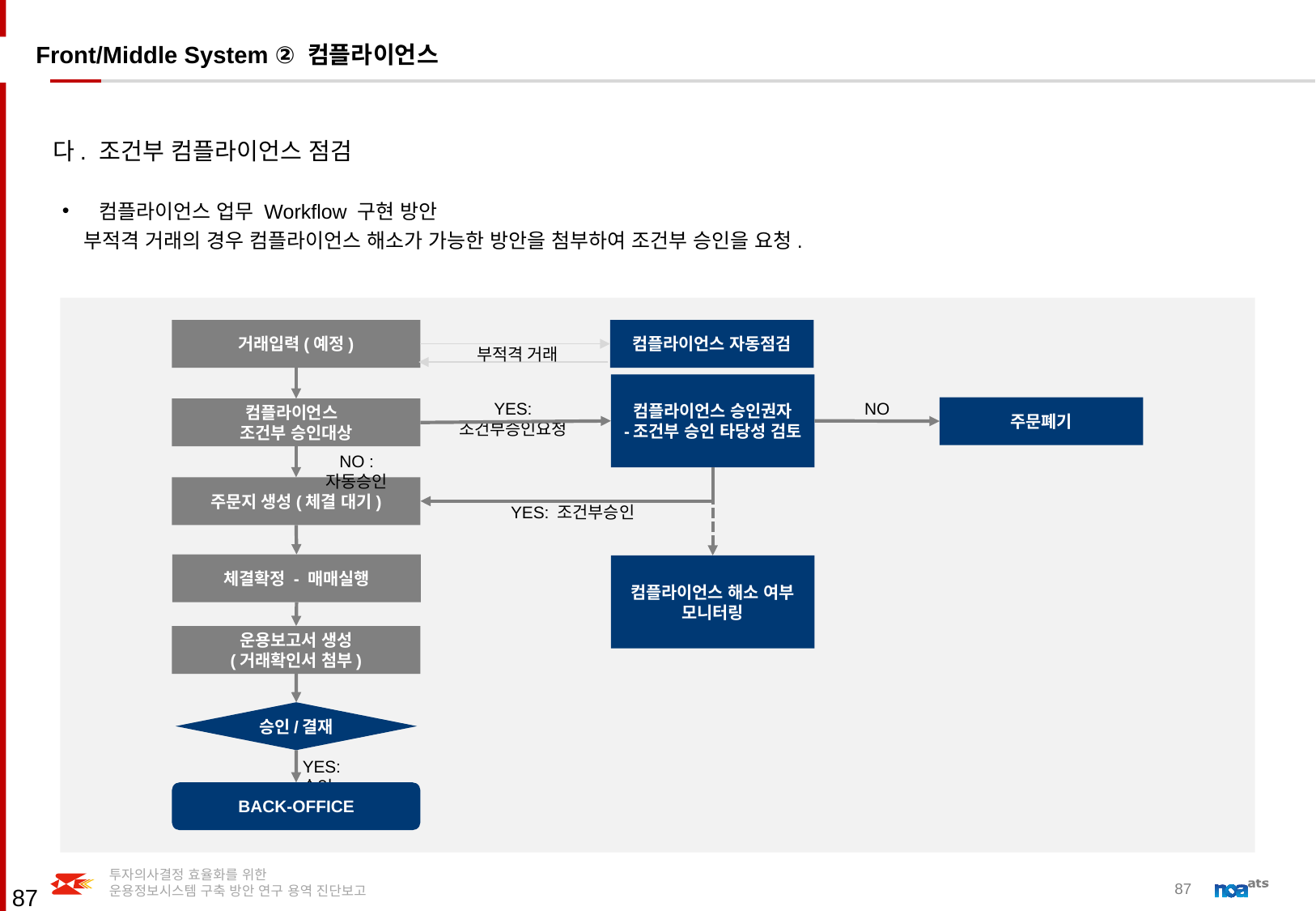

# Front/Middle System ② 컴플라이언스
다. 조건부 컴플라이언스 점검
컴플라이언스 업무 Workflow 구현 방안
   부적격 거래의 경우 컴플라이언스 해소가 가능한 방안을 첨부하여 조건부 승인을 요청.

거래입력(예정)
컴플라이언스 자동점검
부적격 거래
컴플라이언스 승인권자
-조건부 승인 타당성 검토
주문폐기
YES: 조건부승인요청
NO
컴플라이언스
조건부 승인대상
NO : 자동승인
주문지 생성(체결 대기)
YES: 조건부승인
체결확정 - 매매실행
컴플라이언스 해소 여부
모니터링
운용보고서 생성
(거래확인서 첨부)
승인/결재
YES: 승인
BACK-OFFICE
87